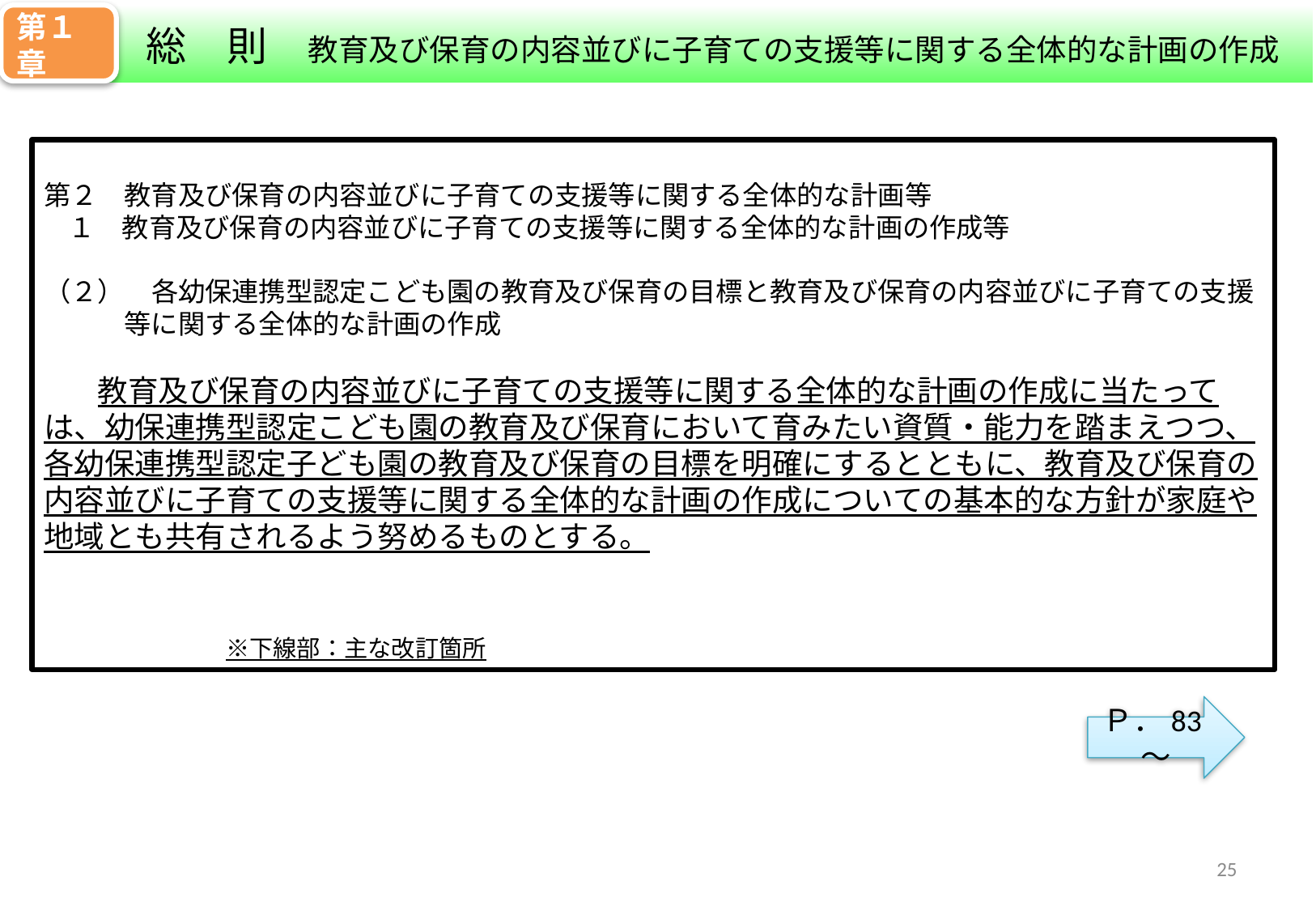

第１章
　　総　則　教育及び保育の内容並びに子育ての支援等に関する全体的な計画の作成

第２　教育及び保育の内容並びに子育ての支援等に関する全体的な計画等
   １　教育及び保育の内容並びに子育ての支援等に関する全体的な計画の作成等

（２）　各幼保連携型認定こども園の教育及び保育の目標と教育及び保育の内容並びに子育ての支援
　　　等に関する全体的な計画の作成

　　教育及び保育の内容並びに子育ての支援等に関する全体的な計画の作成に当たっては、幼保連携型認定こども園の教育及び保育において育みたい資質・能力を踏まえつつ、各幼保連携型認定子ども園の教育及び保育の目標を明確にするとともに、教育及び保育の内容並びに子育ての支援等に関する全体的な計画の作成についての基本的な方針が家庭や地域とも共有されるよう努めるものとする。

　　　　　　　　　　　　　　　　　　　　　　　　　　　　　　　　　　　　　　　　　　　　　　※下線部：主な改訂箇所
Ｐ．83～
25